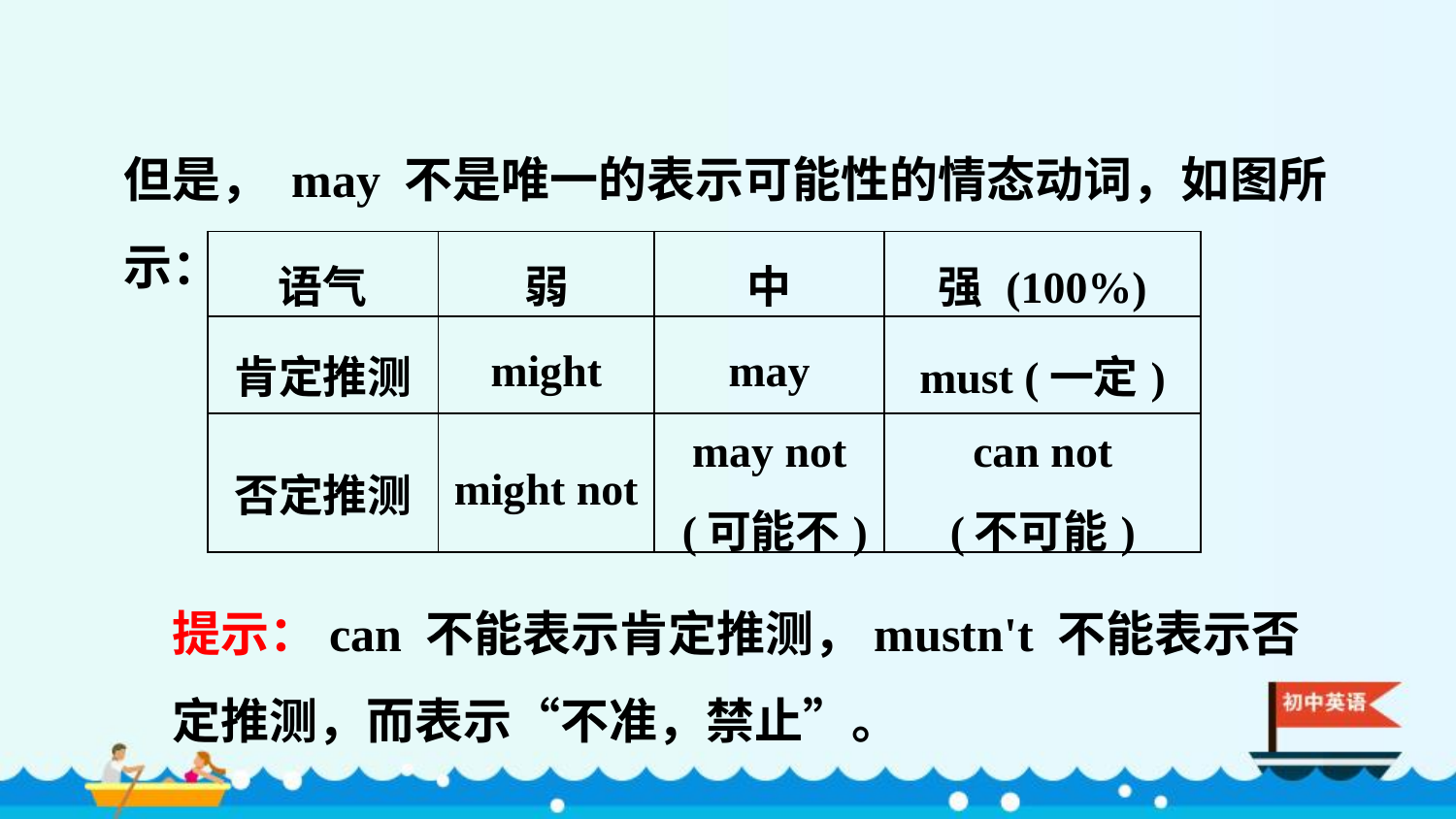

但是， may 不是唯一的表示可能性的情态动词，如图所示：
| 语气 | 弱 | 中 | 强 (100%) |
| --- | --- | --- | --- |
| 肯定推测 | might | may | must (一定) |
| 否定推测 | might not | may not (可能不) | can not (不可能) |
提示：can 不能表示肯定推测，mustn't 不能表示否定推测，而表示“不准，禁止”。